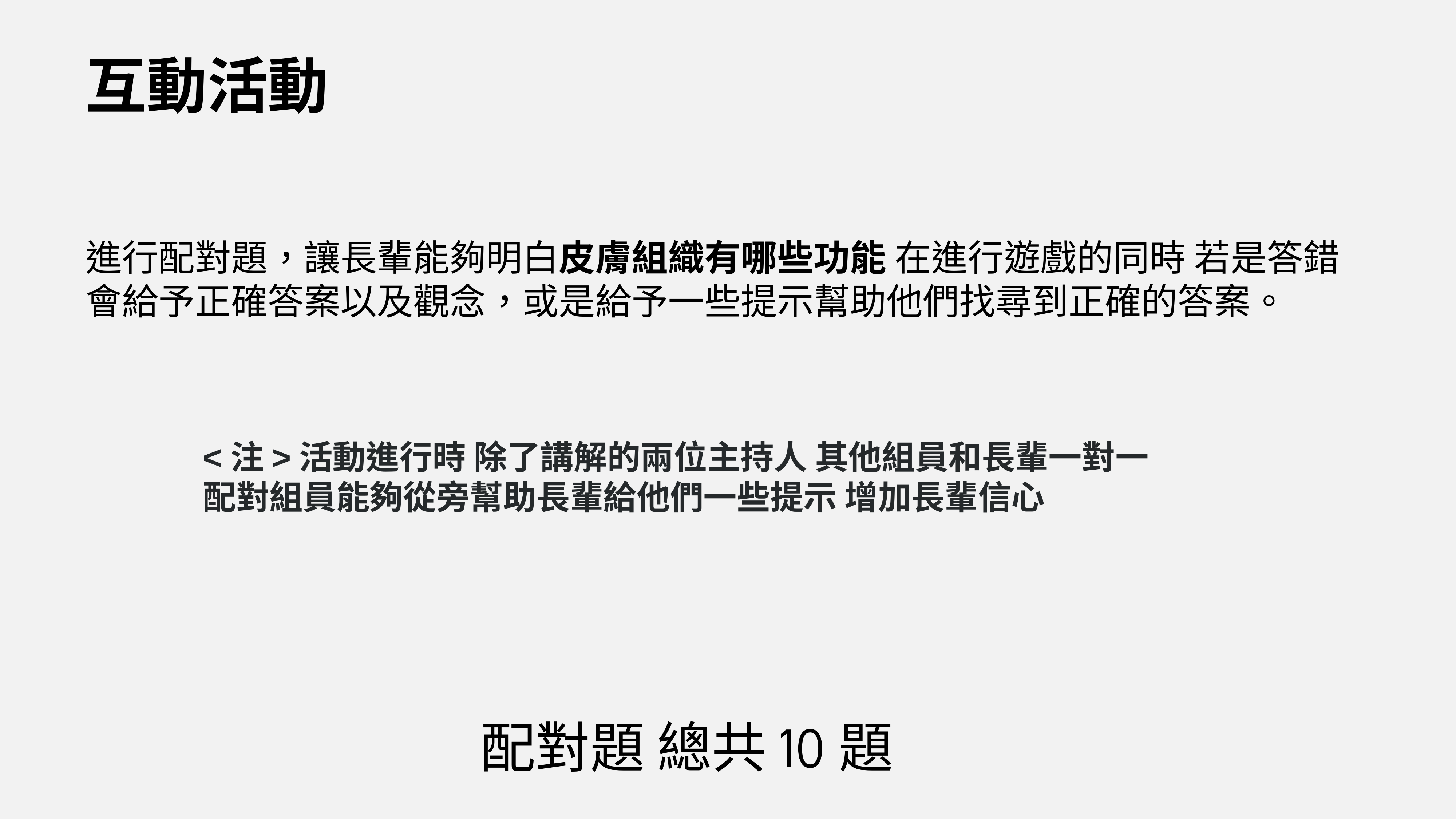

互動活動

進行配對題，讓長輩能夠明白皮膚組織有哪些功能 在進行遊戲的同時 若是答錯會給予正確答案以及觀念，或是給予一些提示幫助他們找尋到正確的答案。

<注>活動進行時 除了講解的兩位主持人 其他組員和長輩一對一配對組員能夠從旁幫助長輩給他們一些提示 增加長輩信心
配對題 總共10題